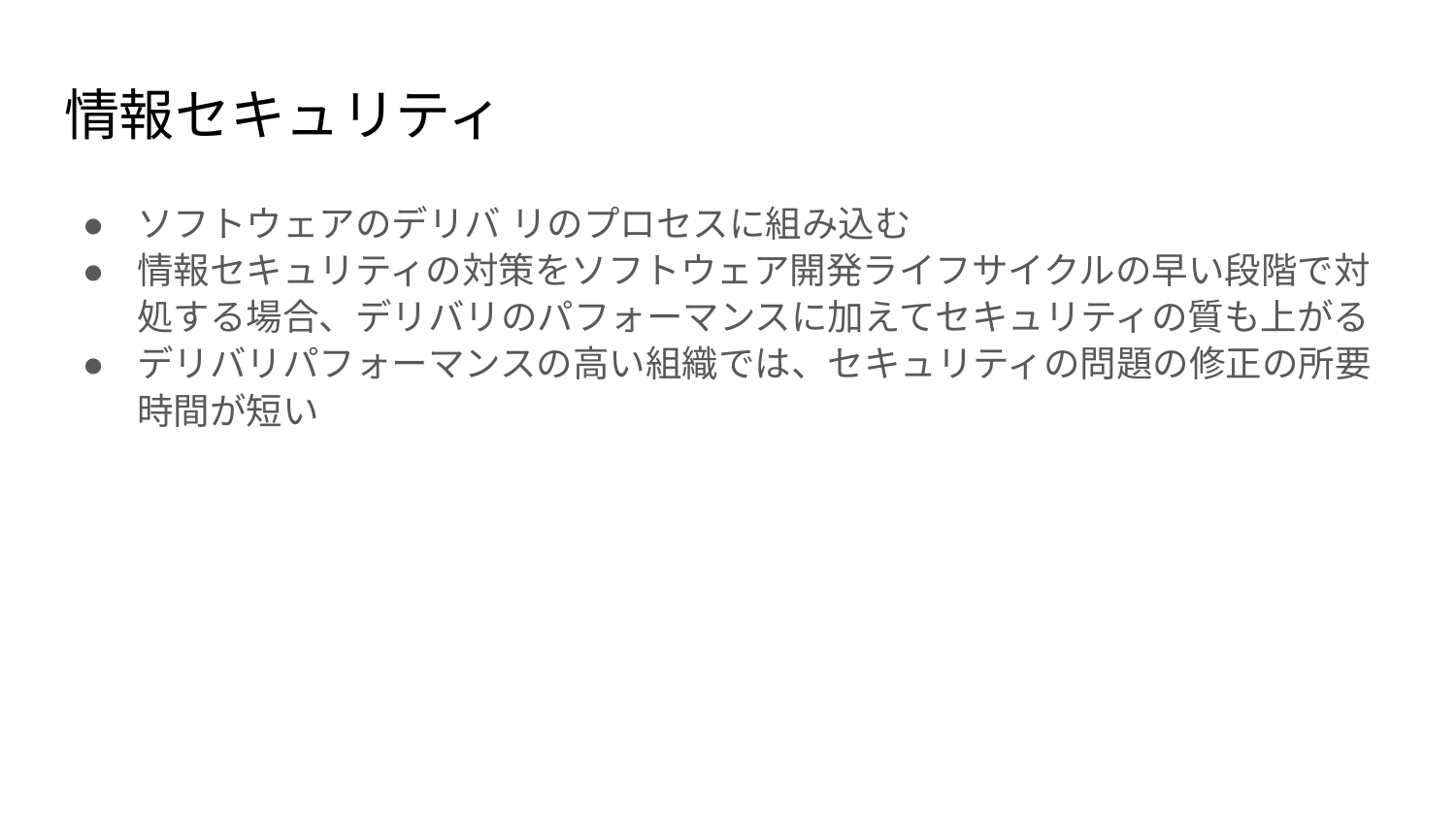

# 情報セキュリティ
ソフトウェアのデリバ リのプロセスに組み込む
情報セキュリティの対策をソフトウェア開発ライフサイクルの早い段階で対処する場合、デリバリのパフォーマンスに加えてセキュリティの質も上がる
デリバリパフォーマンスの高い組織では、セキュリティの問題の修正の所要時間が短い